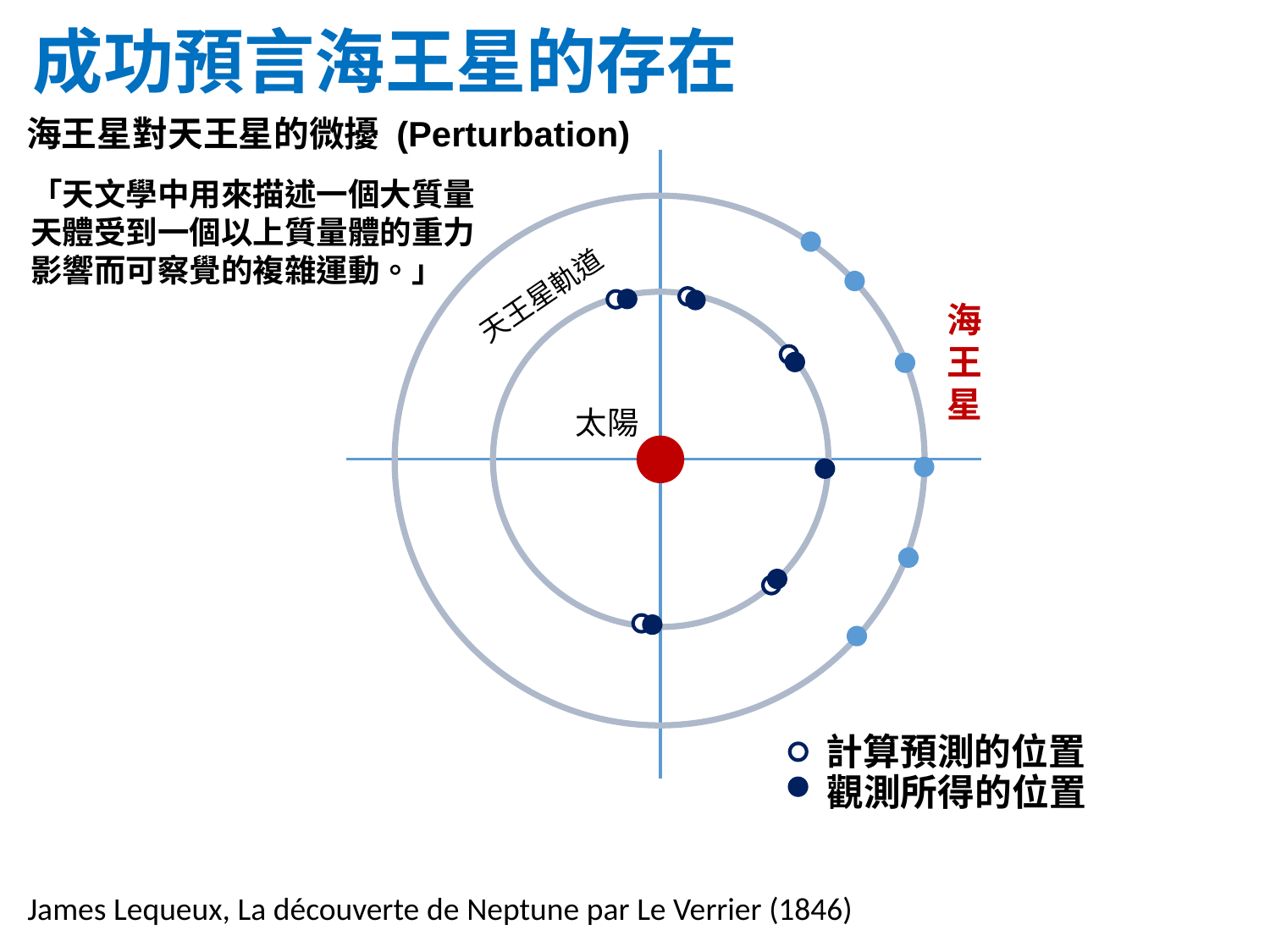

成功預言海王星的存在
海王星對天王星的微擾 (Perturbation)
「天文學中用來描述一個大質量天體受到一個以上質量體的重力影響而可察覺的複雜運動。」

天王星軌道

海王星

太陽

計算預測的位置

觀測所得的位置

James Lequeux, La découverte de Neptune par Le Verrier (1846)